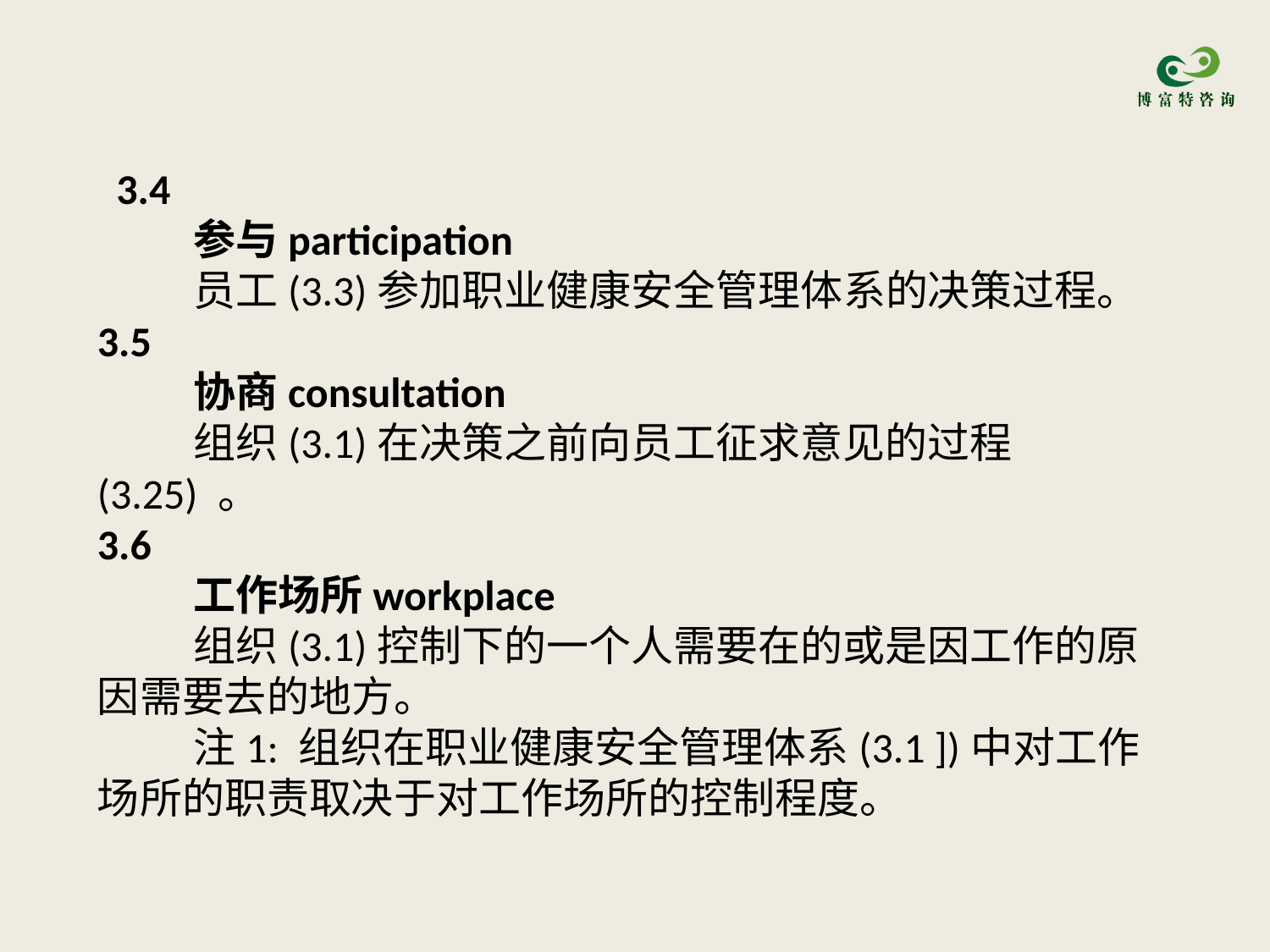

3.4
         参与participation
         员工(3.3)参加职业健康安全管理体系的决策过程。
3.5
         协商consultation
         组织(3.1)在决策之前向员工征求意见的过程(3.25) 。
3.6
         工作场所workplace
         组织(3.1)控制下的一个人需要在的或是因工作的原因需要去的地方。
         注1: 组织在职业健康安全管理体系(3.1 ])中对工作场所的职责取决于对工作场所的控制程度。